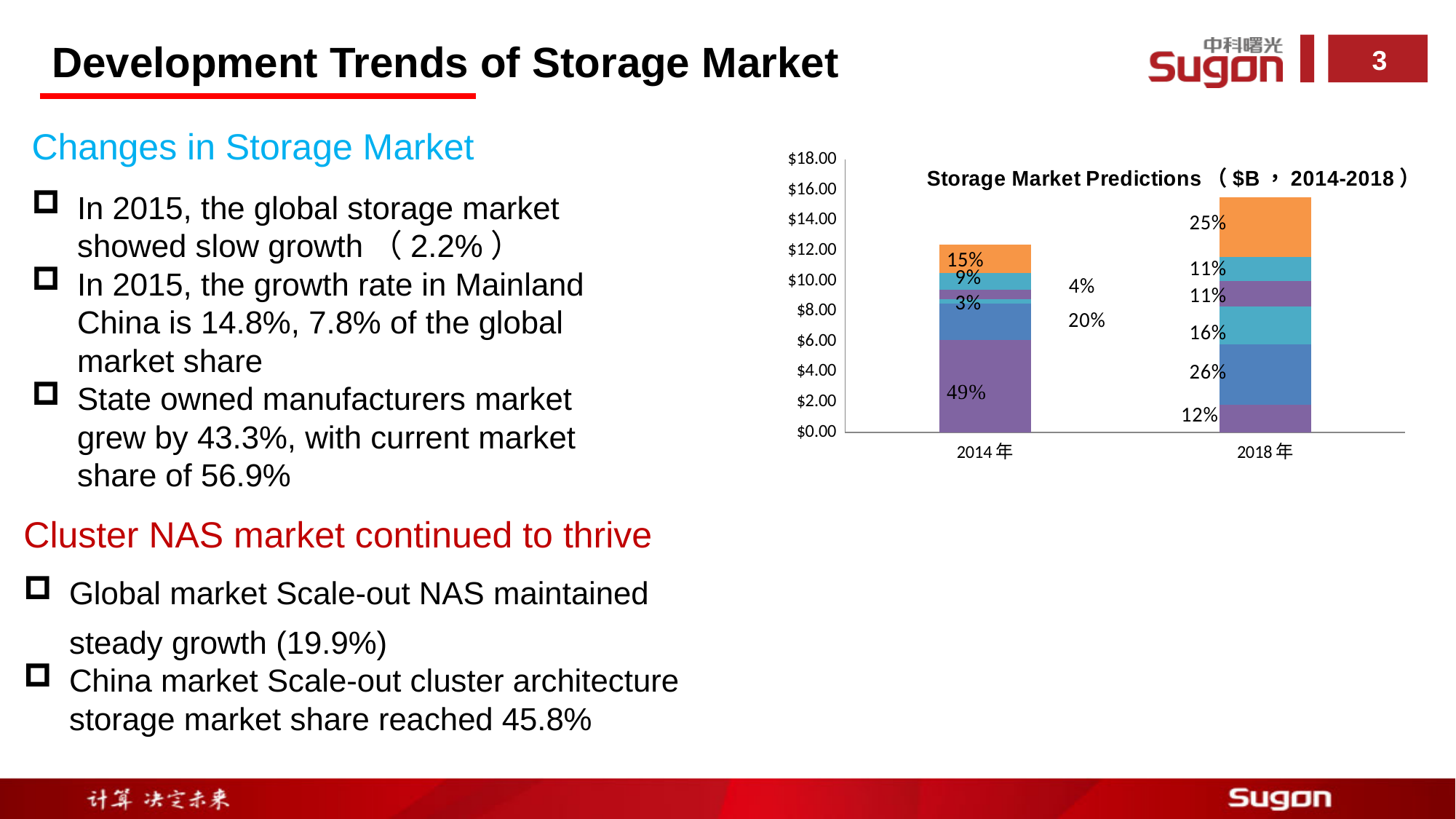

Development Trends of Storage Market
Changes in Storage Market

In 2015, the global storage market showed slow growth（2.2%）
In 2015, the growth rate in Mainland China is 14.8%, 7.8% of the global market share
State owned manufacturers market grew by 43.3%, with current market share of 56.9%

### Chart: Storage Market Predictions（$B，2014-2018）

| Category | Traditonal Arrays | Converged
Infrastructure | Hyper-converged | All-Flash | Back-Up
Appliances | Scale-Out NAS |
|---|---|---|---|---|---|---|
| 2014年 | 6.1 | 2.4 | 0.3 | 0.6 | 1.1 | 1.9 |
| 2018年 | 1.8 | 4.0 | 2.5 | 1.7 | 1.6 | 3.9 |
Cluster NAS market continued to thrive
Global market Scale-out NAS maintained steady growth (19.9%)
China market Scale-out cluster architecture storage market share reached 45.8%